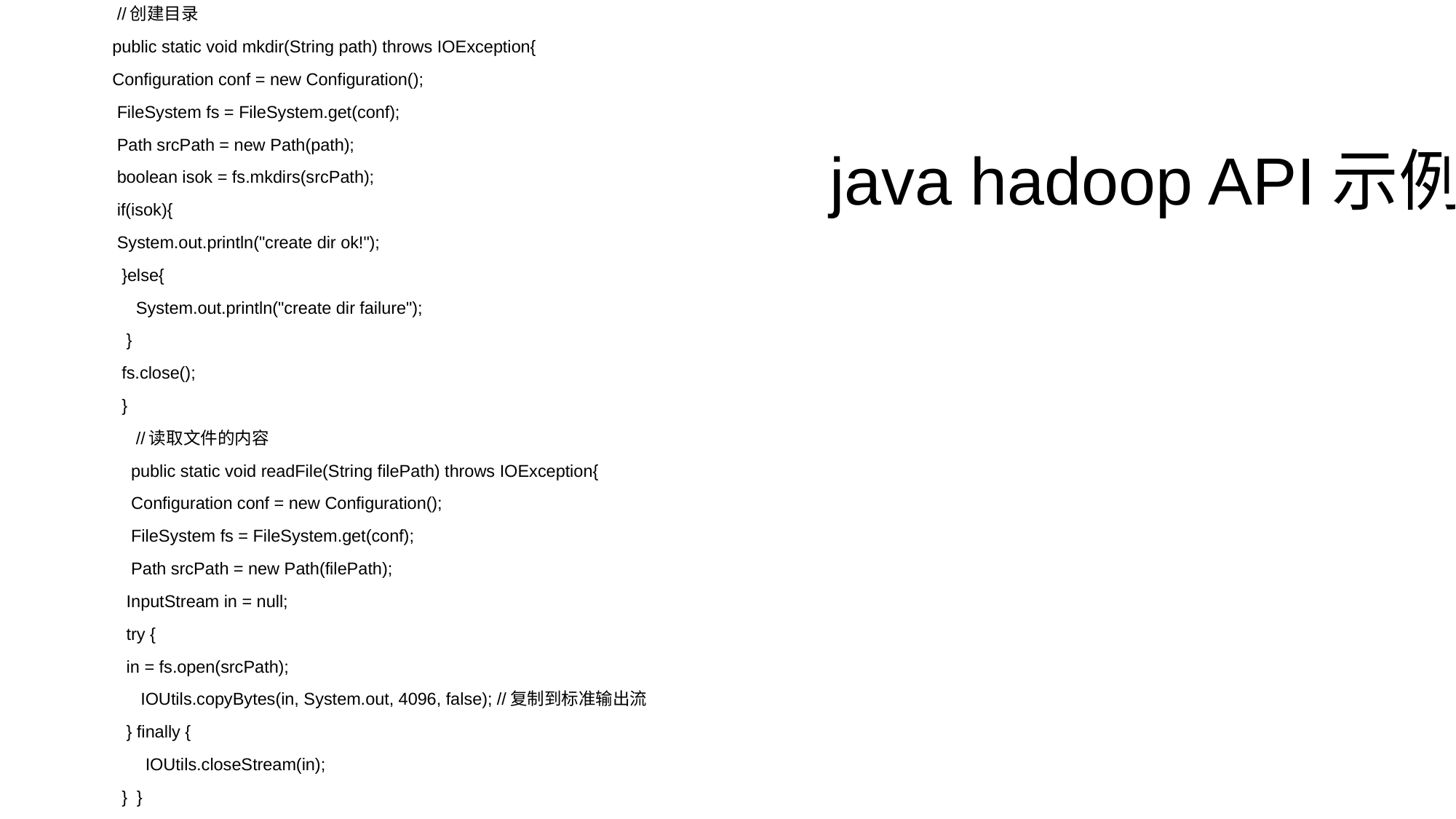

# //创建目录
public static void mkdir(String path) throws IOException{
Configuration conf = new Configuration();
 FileSystem fs = FileSystem.get(conf);
 Path srcPath = new Path(path);
 boolean isok = fs.mkdirs(srcPath);
 if(isok){
 System.out.println("create dir ok!");
  }else{
     System.out.println("create dir failure");
   }
  fs.close();
  }
     //读取文件的内容
    public static void readFile(String filePath) throws IOException{
    Configuration conf = new Configuration();
    FileSystem fs = FileSystem.get(conf);
    Path srcPath = new Path(filePath);
   InputStream in = null;
   try {
   in = fs.open(srcPath);
      IOUtils.copyBytes(in, System.out, 4096, false); //复制到标准输出流
   } finally {
       IOUtils.closeStream(in);
  }  }
java hadoop API示例